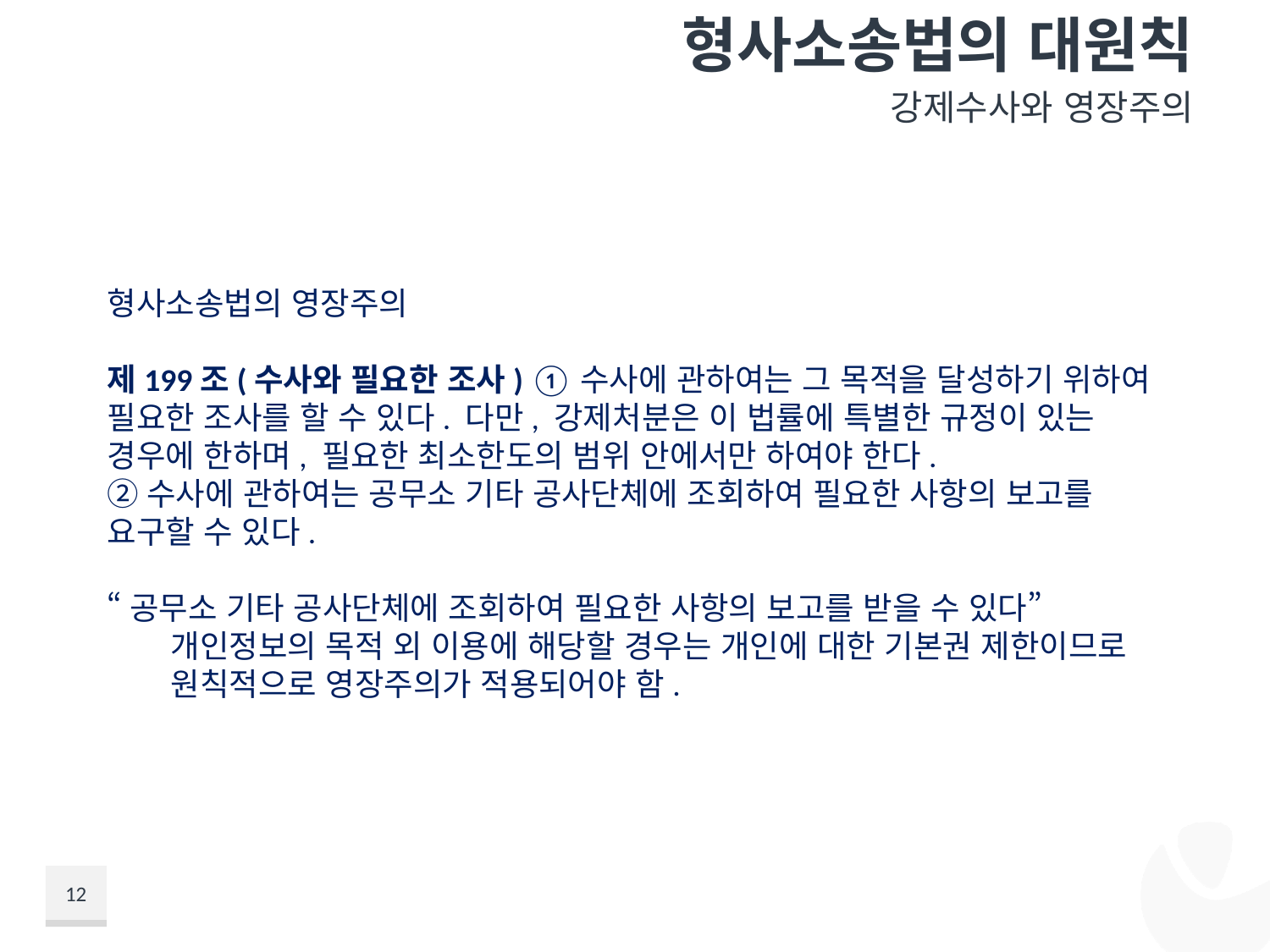

# 형사소송법의 대원칙
강제수사와 영장주의
형사소송법의 영장주의

제199조(수사와 필요한 조사) ①수사에 관하여는 그 목적을 달성하기 위하여 필요한 조사를 할 수 있다. 다만, 강제처분은 이 법률에 특별한 규정이 있는 경우에 한하며, 필요한 최소한도의 범위 안에서만 하여야 한다.
②수사에 관하여는 공무소 기타 공사단체에 조회하여 필요한 사항의 보고를 요구할 수 있다.

“공무소 기타 공사단체에 조회하여 필요한 사항의 보고를 받을 수 있다”
개인정보의 목적 외 이용에 해당할 경우는 개인에 대한 기본권 제한이므로 원칙적으로 영장주의가 적용되어야 함.
12